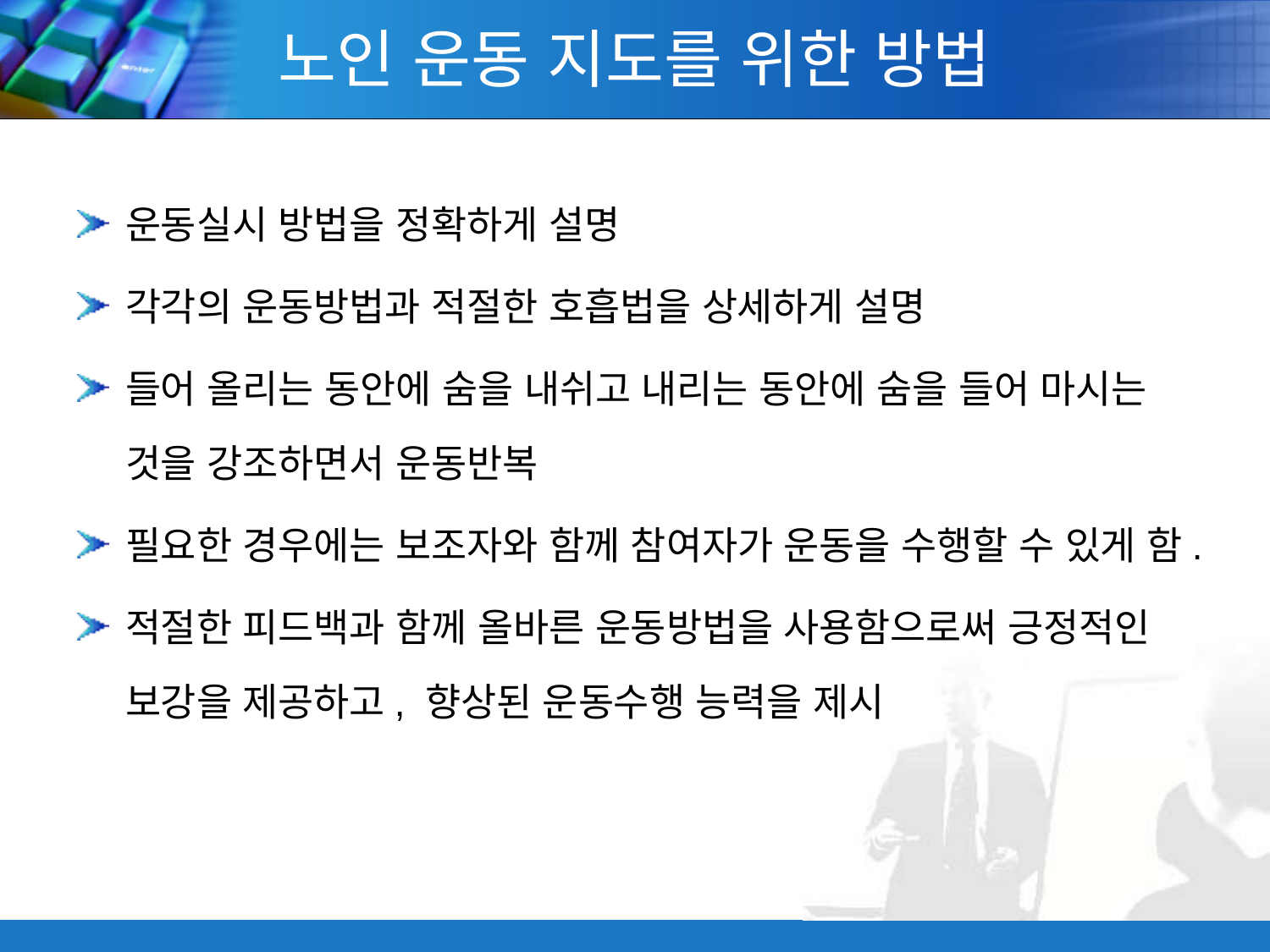

# 노인 운동 지도를 위한 방법
운동실시 방법을 정확하게 설명
각각의 운동방법과 적절한 호흡법을 상세하게 설명
들어 올리는 동안에 숨을 내쉬고 내리는 동안에 숨을 들어 마시는 것을 강조하면서 운동반복
필요한 경우에는 보조자와 함께 참여자가 운동을 수행할 수 있게 함.
적절한 피드백과 함께 올바른 운동방법을 사용함으로써 긍정적인 보강을 제공하고, 향상된 운동수행 능력을 제시